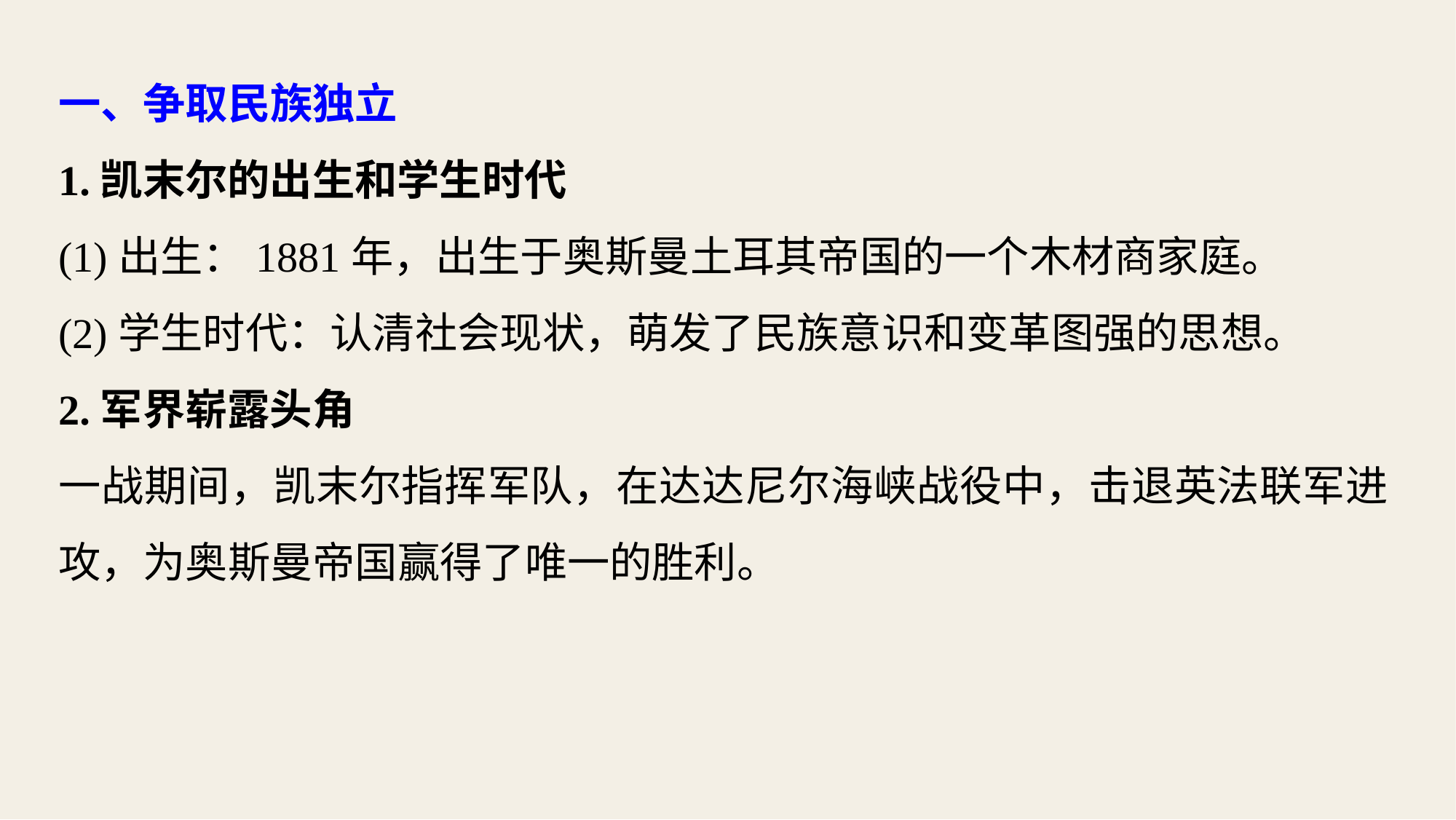

一、争取民族独立
1.凯末尔的出生和学生时代
(1)出生：1881年，出生于奥斯曼土耳其帝国的一个木材商家庭。
(2)学生时代：认清社会现状，萌发了民族意识和变革图强的思想。
2.军界崭露头角
一战期间，凯末尔指挥军队，在达达尼尔海峡战役中，击退英法联军进攻，为奥斯曼帝国赢得了唯一的胜利。